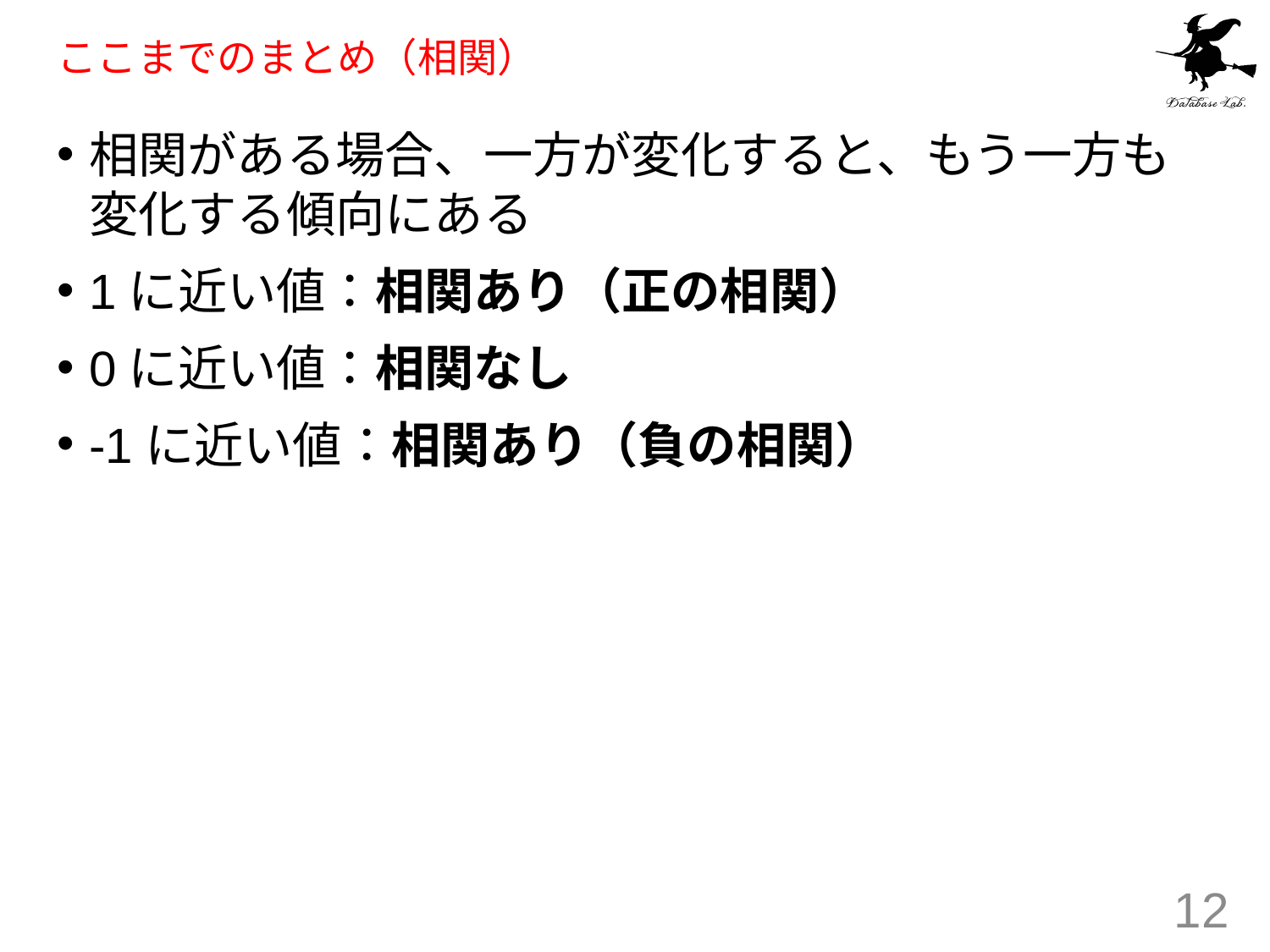

# ここまでのまとめ（相関）
相関がある場合、一方が変化すると、もう一方も変化する傾向にある
1に近い値：相関あり（正の相関）
0に近い値：相関なし
-1に近い値：相関あり（負の相関）
12